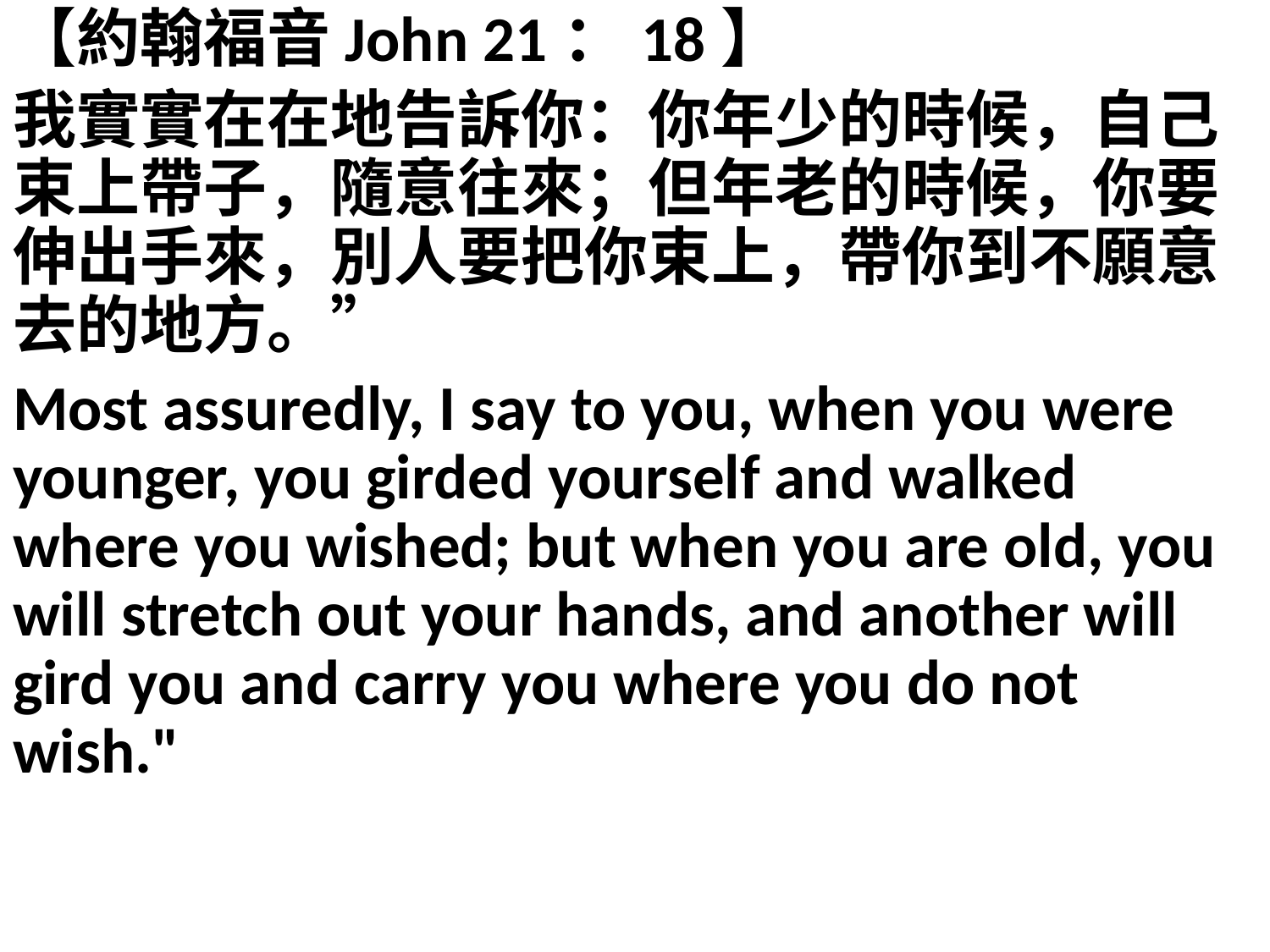

【約翰福音John 21：18】
我實實在在地告訴你：你年少的時候，自己束上帶子，隨意往來；但年老的時候，你要伸出手來，別人要把你束上，帶你到不願意去的地方。”
Most assuredly, I say to you, when you were younger, you girded yourself and walked where you wished; but when you are old, you will stretch out your hands, and another will gird you and carry you where you do not wish."